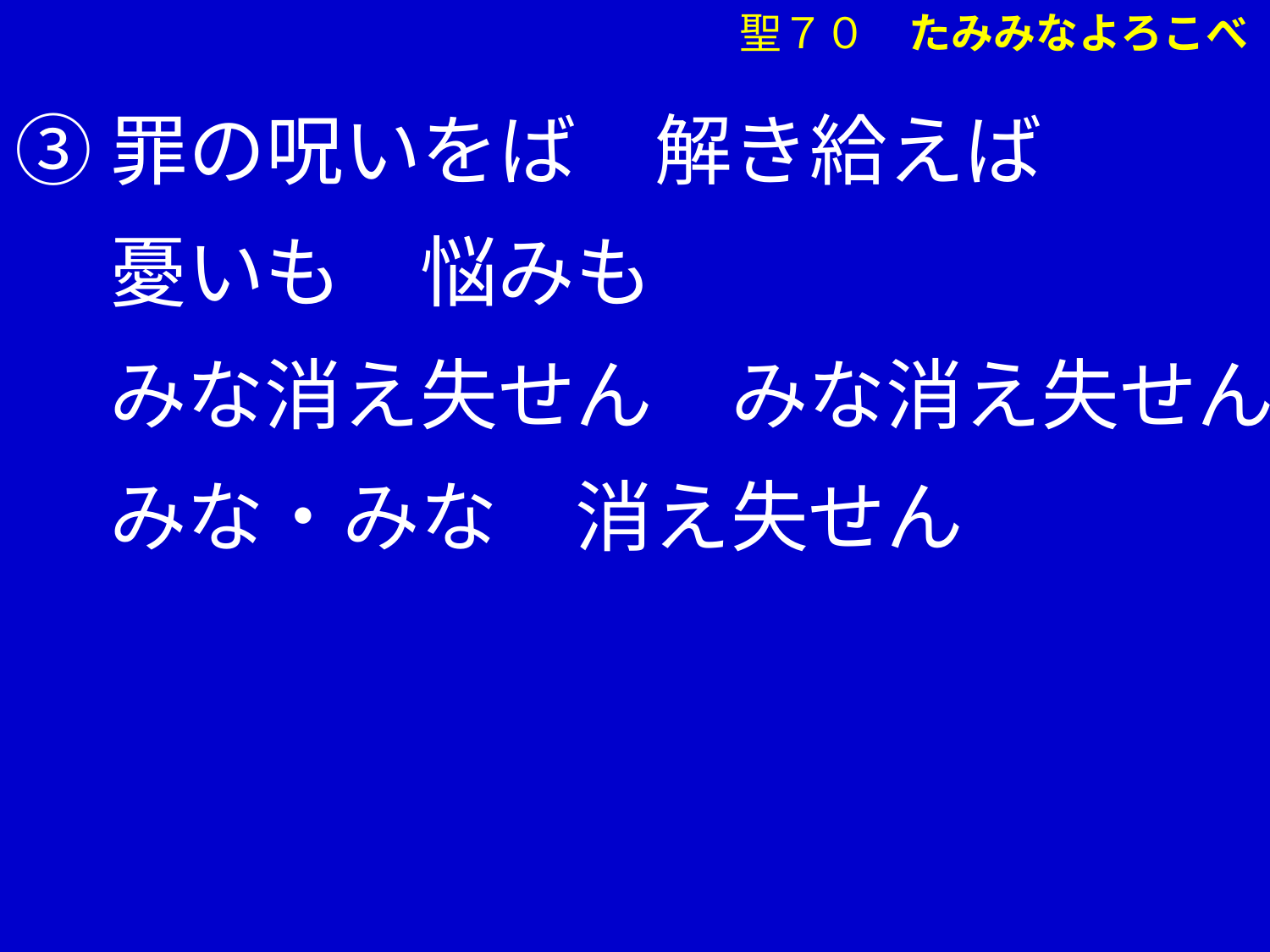

③罪の呪いをば　解き給えば
　 憂いも　悩みも
　 みな消え失せん　みな消え失せん
　 みな・みな　消え失せん
聖７０　たみみなよろこべ